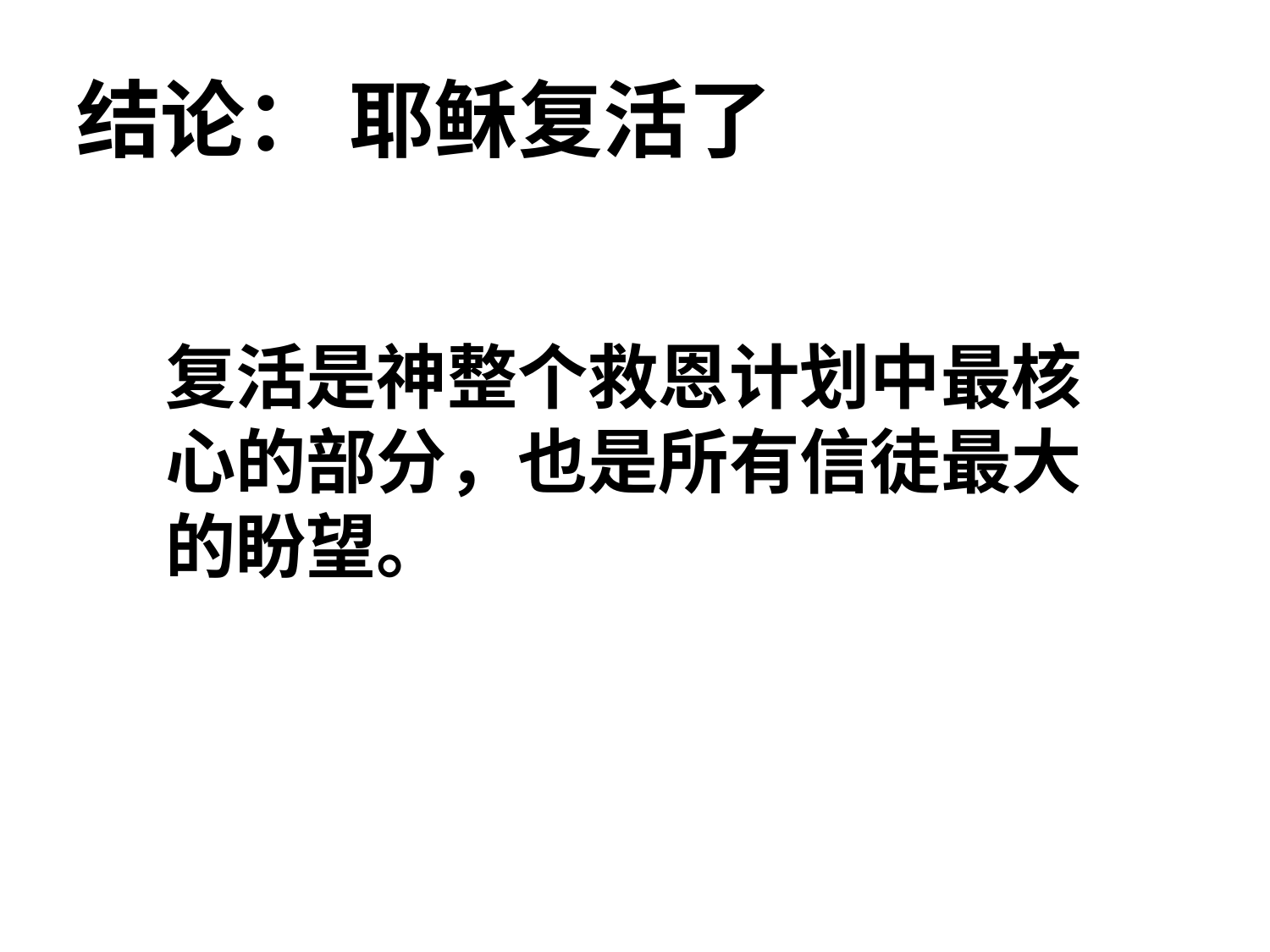

# 结论： 耶稣复活了
复活是神整个救恩计划中最核心的部分，也是所有信徒最大的盼望。